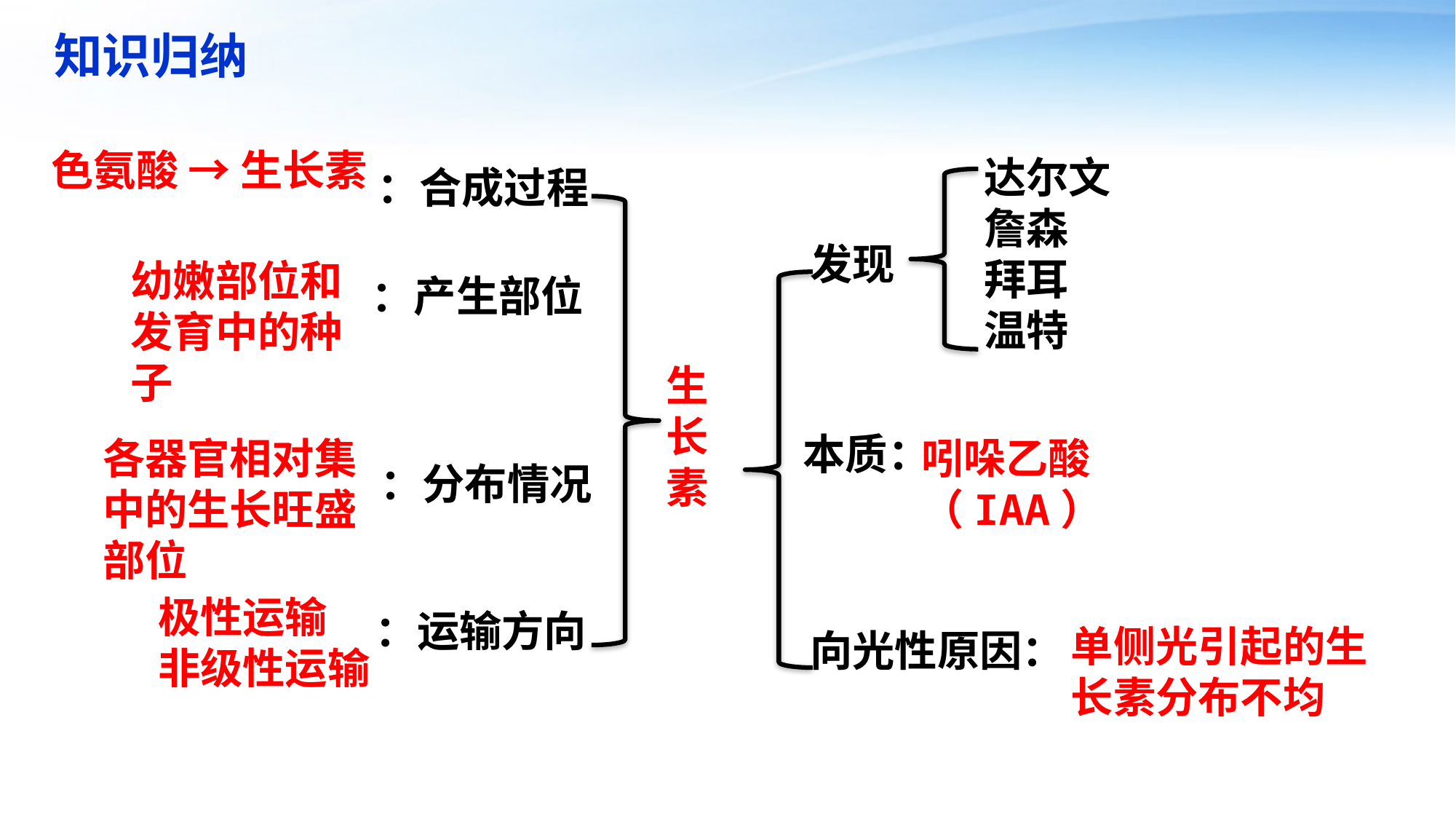

知识归纳
色氨酸 → 生长素
达尔文
詹森
拜耳
温特
：合成过程

发现
幼嫩部位和发育中的种子
：产生部位

生
长
素
本质：
各器官相对集中的生长旺盛部位
吲哚乙酸（IAA）
：分布情况
极性运输
非级性运输
：运输方向
单侧光引起的生长素分布不均
向光性原因：